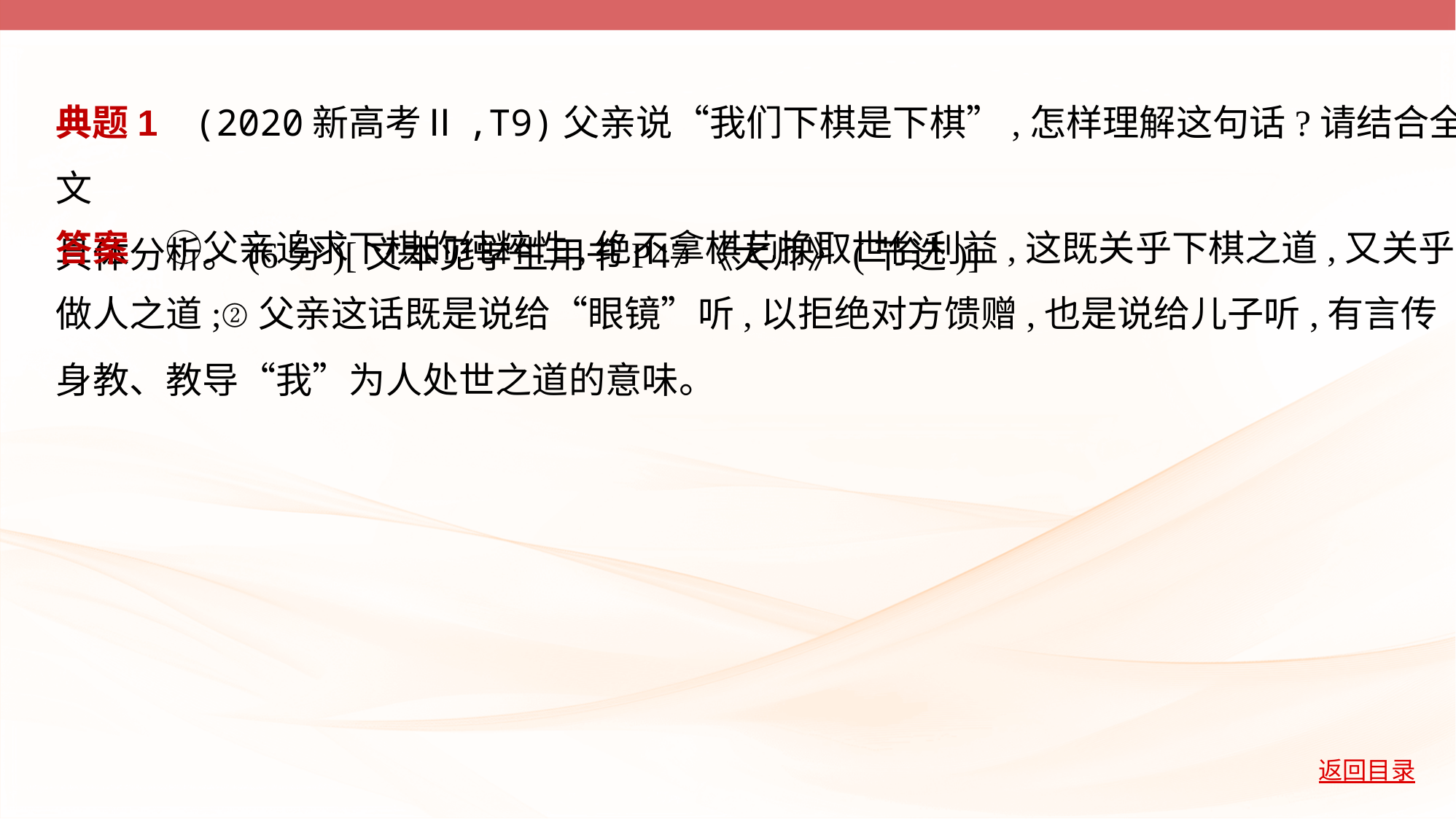

典题1    (2020新高考Ⅱ,T9)父亲说“我们下棋是下棋”,怎样理解这句话?请结合全文
具体分析。(6分)[文本见学生用书P47《大师》(节选)]

答案　①父亲追求下棋的纯粹性,绝不拿棋艺换取世俗利益,这既关乎下棋之道,又关乎
做人之道;②父亲这话既是说给“眼镜”听,以拒绝对方馈赠,也是说给儿子听,有言传
身教、教导“我”为人处世之道的意味。